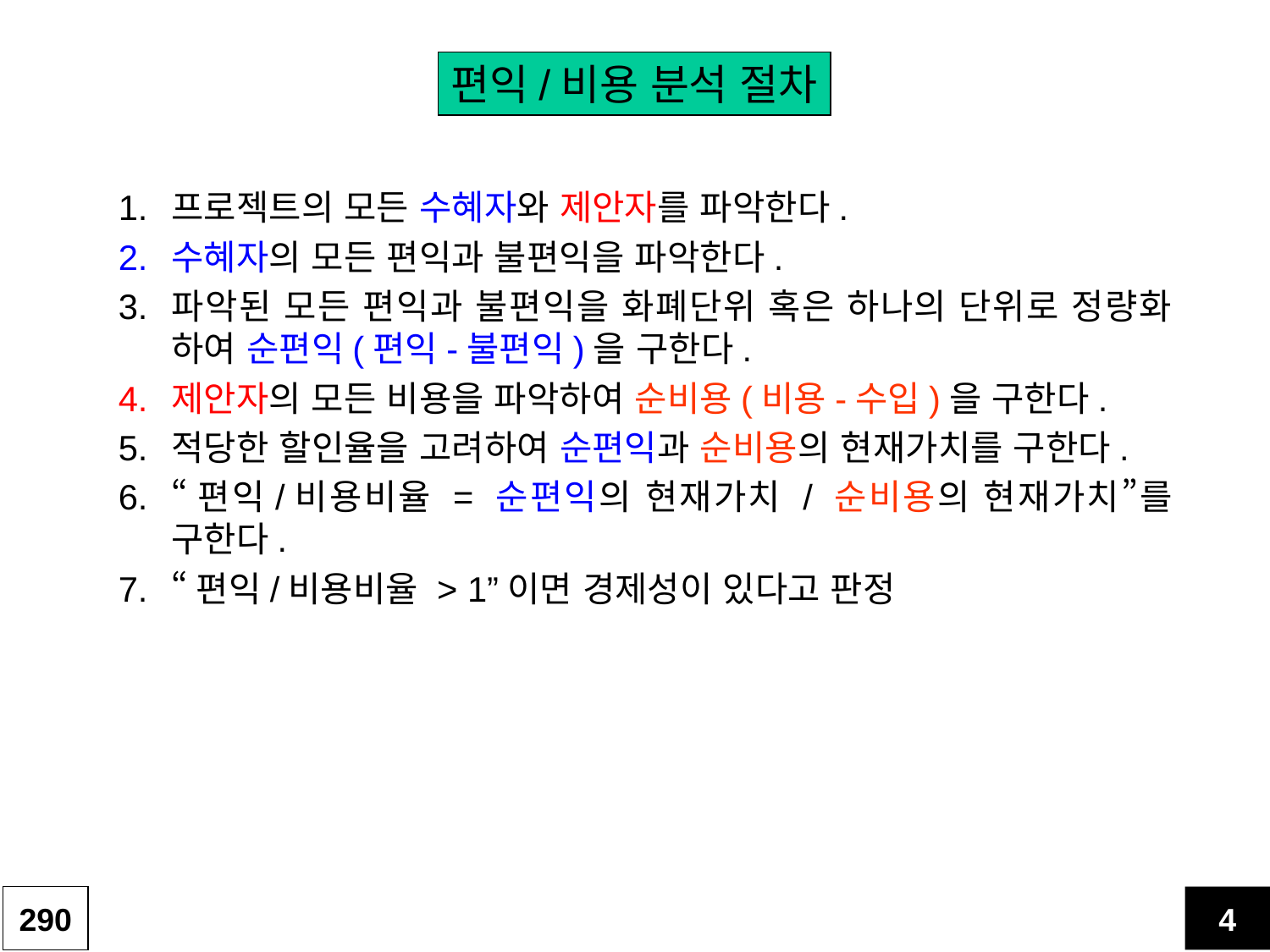

편익/비용 분석 절차
프로젝트의 모든 수혜자와 제안자를 파악한다.
수혜자의 모든 편익과 불편익을 파악한다.
파악된 모든 편익과 불편익을 화폐단위 혹은 하나의 단위로 정량화 하여 순편익(편익-불편익)을 구한다.
제안자의 모든 비용을 파악하여 순비용(비용-수입)을 구한다.
적당한 할인율을 고려하여 순편익과 순비용의 현재가치를 구한다.
“편익/비용비율 = 순편익의 현재가치 / 순비용의 현재가치”를 구한다.
“편익/비용비율 > 1”이면 경제성이 있다고 판정

290
4